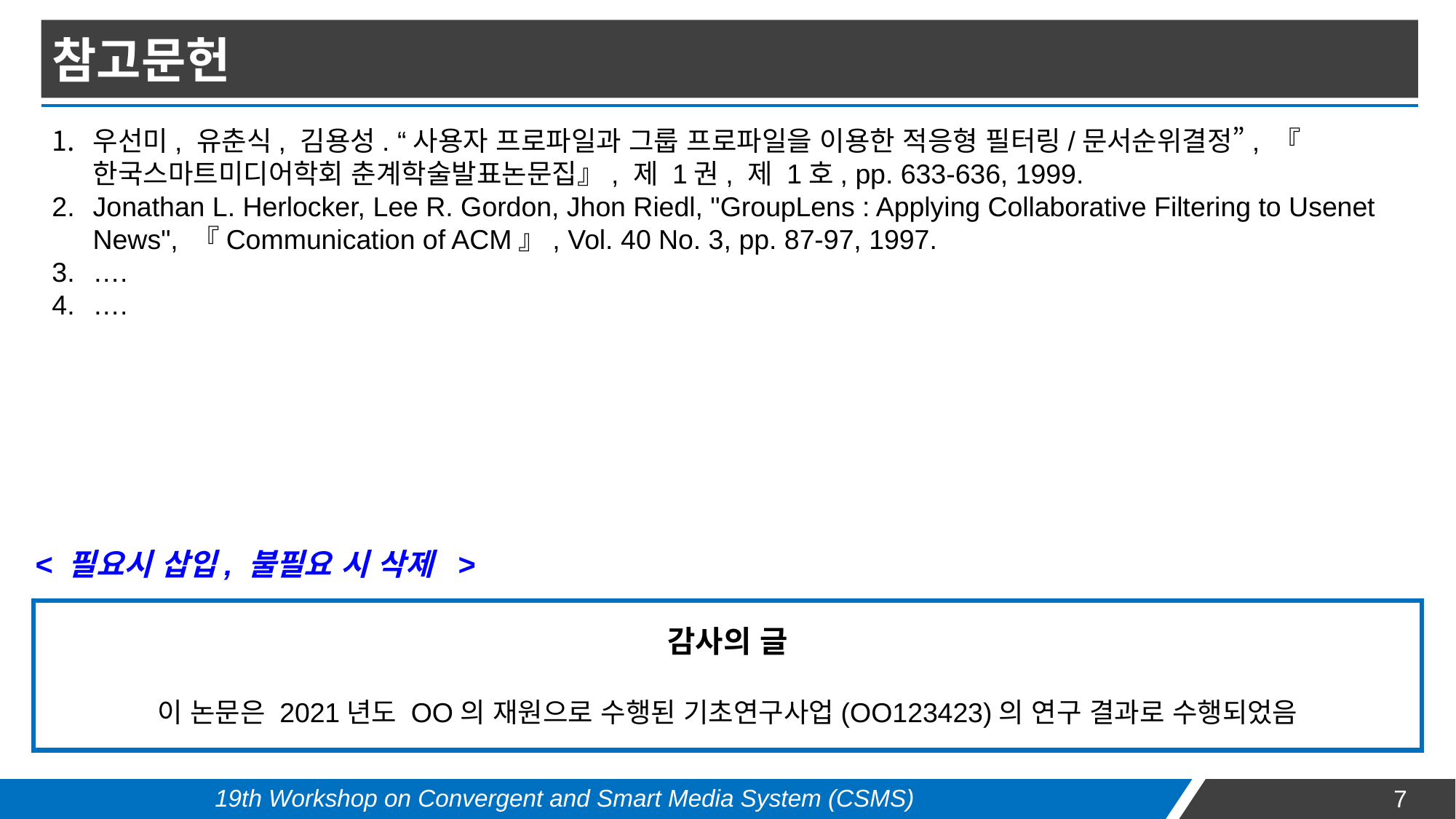

참고문헌
우선미, 유춘식, 김용성. “사용자 프로파일과 그룹 프로파일을 이용한 적응형 필터링/문서순위결정”, 『한국스마트미디어학회 춘계학술발표논문집』, 제 1권, 제 1호, pp. 633-636, 1999.
Jonathan L. Herlocker, Lee R. Gordon, Jhon Riedl, "GroupLens : Applying Collaborative Filtering to Usenet News", 『Communication of ACM』, Vol. 40 No. 3, pp. 87-97, 1997.
….
….

< 필요시 삽입, 불필요 시 삭제  >

감사의 글

이 논문은 2021년도 OO의 재원으로 수행된 기초연구사업(OO123423)의 연구 결과로 수행되었음

19th Workshop on Convergent and Smart Media System (CSMS)
7